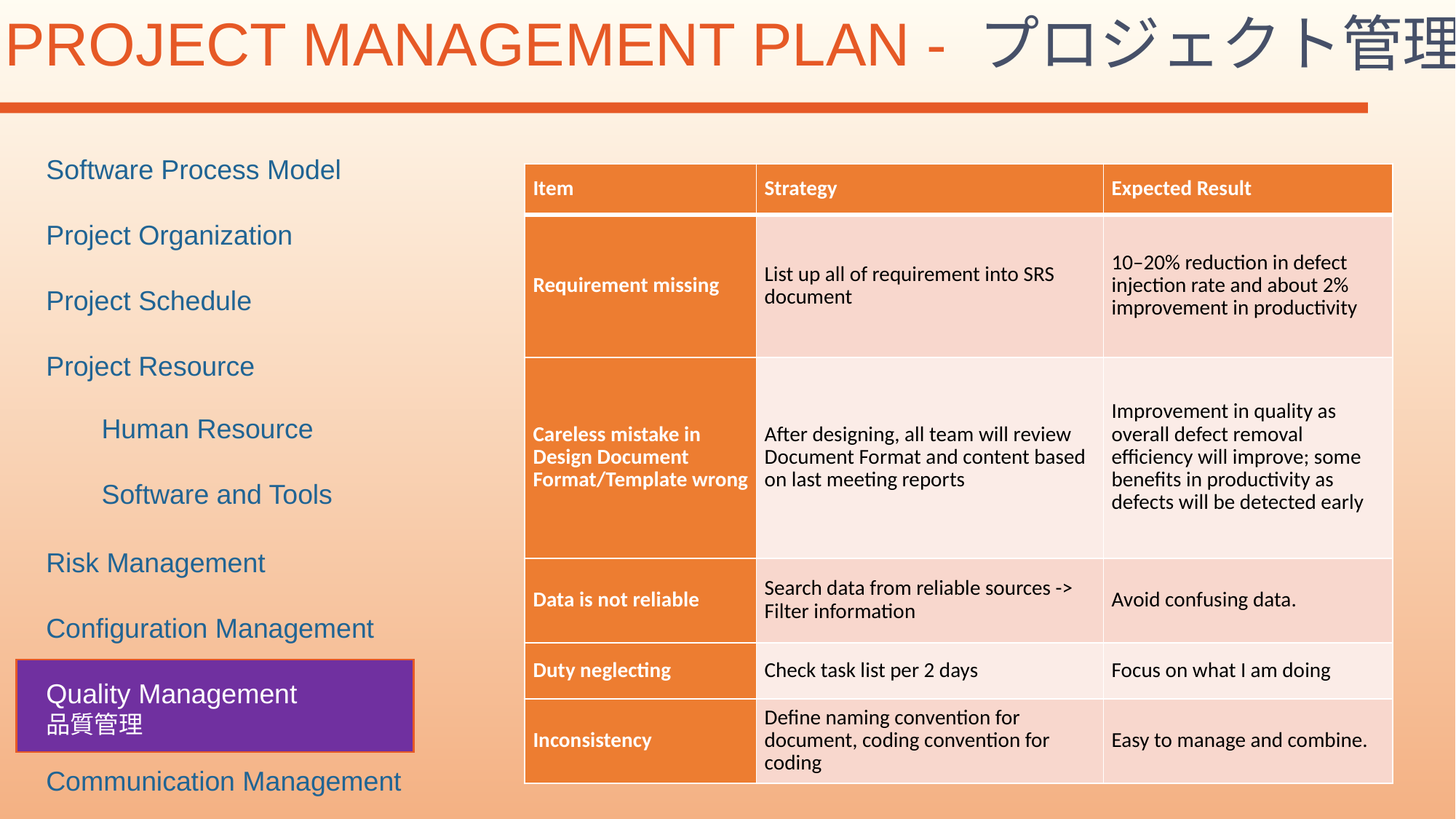

2. PROJECT MANAGEMENT PLAN - プロジェクト管理

Software Process Model

Project Organization

Project Schedule

Project Resource

Risk Management

Configuration Management

Quality Management
品質管理

Communication Management
| Item | Strategy | Expected Result |
| --- | --- | --- |
| Requirement missing | List up all of requirement into SRS document | 10–20% reduction in defect injection rate and about 2% improvement in productivity |
| Careless mistake in Design Document Format/Template wrong | After designing, all team will review Document Format and content based on last meeting reports | Improvement in quality as overall defect removal efficiency will improve; some benefits in productivity as defects will be detected early |
| Data is not reliable | Search data from reliable sources -> Filter information | Avoid confusing data. |
| Duty neglecting | Check task list per 2 days | Focus on what I am doing |
| Inconsistency | Define naming convention for document, coding convention for coding | Easy to manage and combine. |
Human Resource

Software and Tools